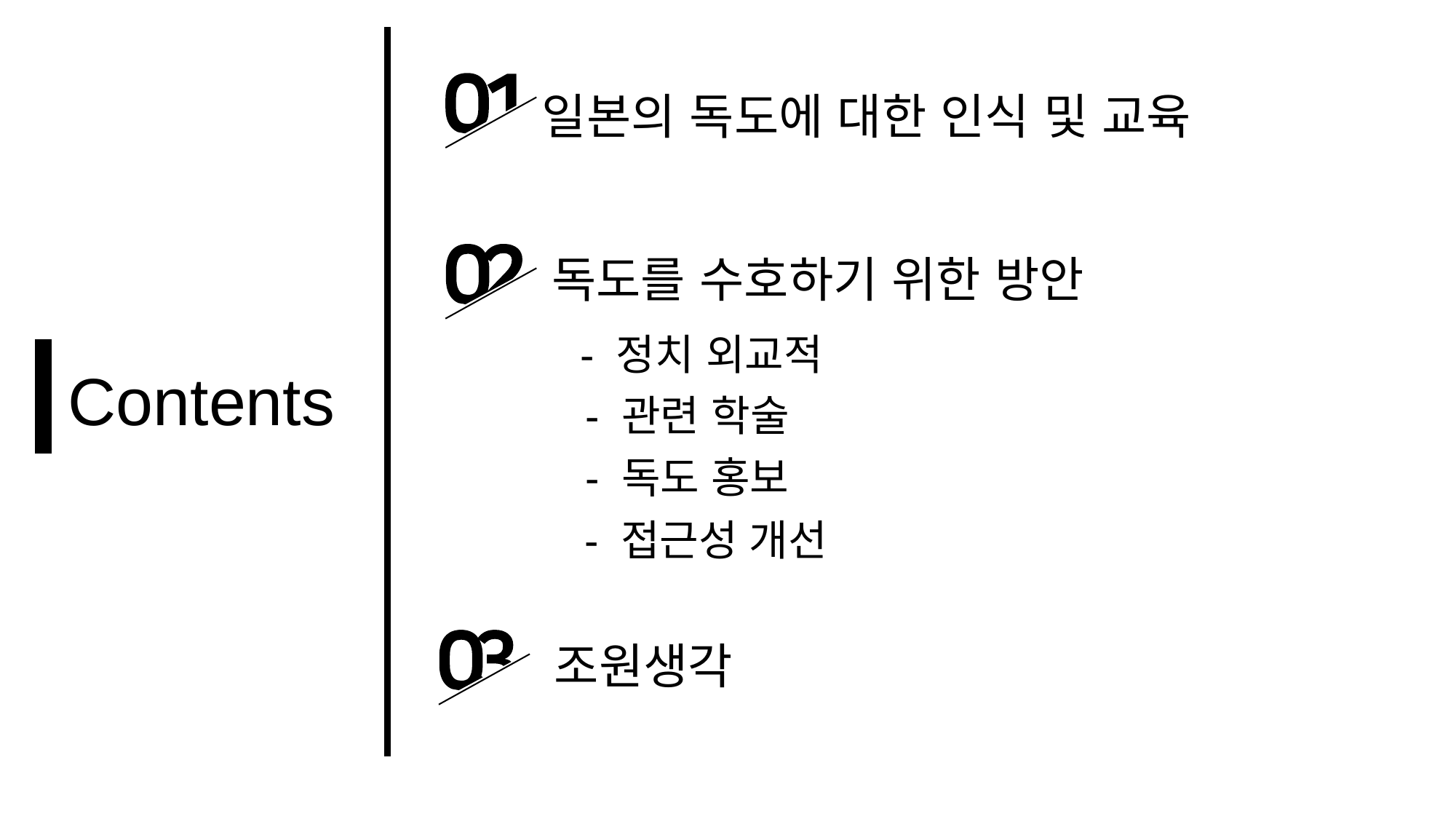

일본의 독도에 대한 인식 및 교육

독도를 수호하기 위한 방안
- 정치 외교적
Contents
- 관련 학술
- 독도 홍보
- 접근성 개선

조원생각